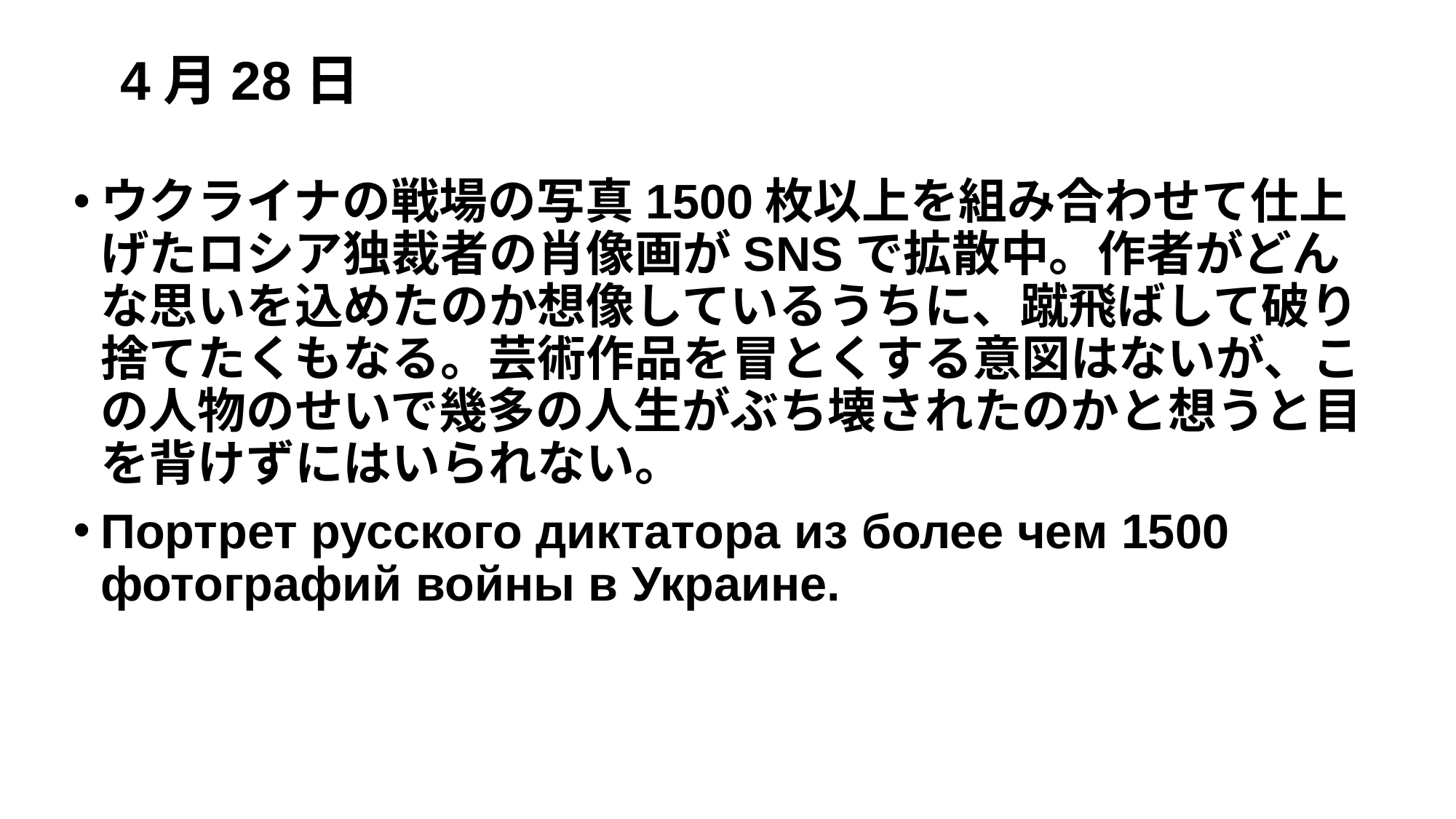

# 4月28日
ウクライナの戦場の写真1500枚以上を組み合わせて仕上げたロシア独裁者の肖像画がSNSで拡散中。作者がどんな思いを込めたのか想像しているうちに、蹴飛ばして破り捨てたくもなる。芸術作品を冒とくする意図はないが、この人物のせいで幾多の人生がぶち壊されたのかと想うと目を背けずにはいられない。
Портрет русского диктатора из более чем 1500 фотографий войны в Украине.